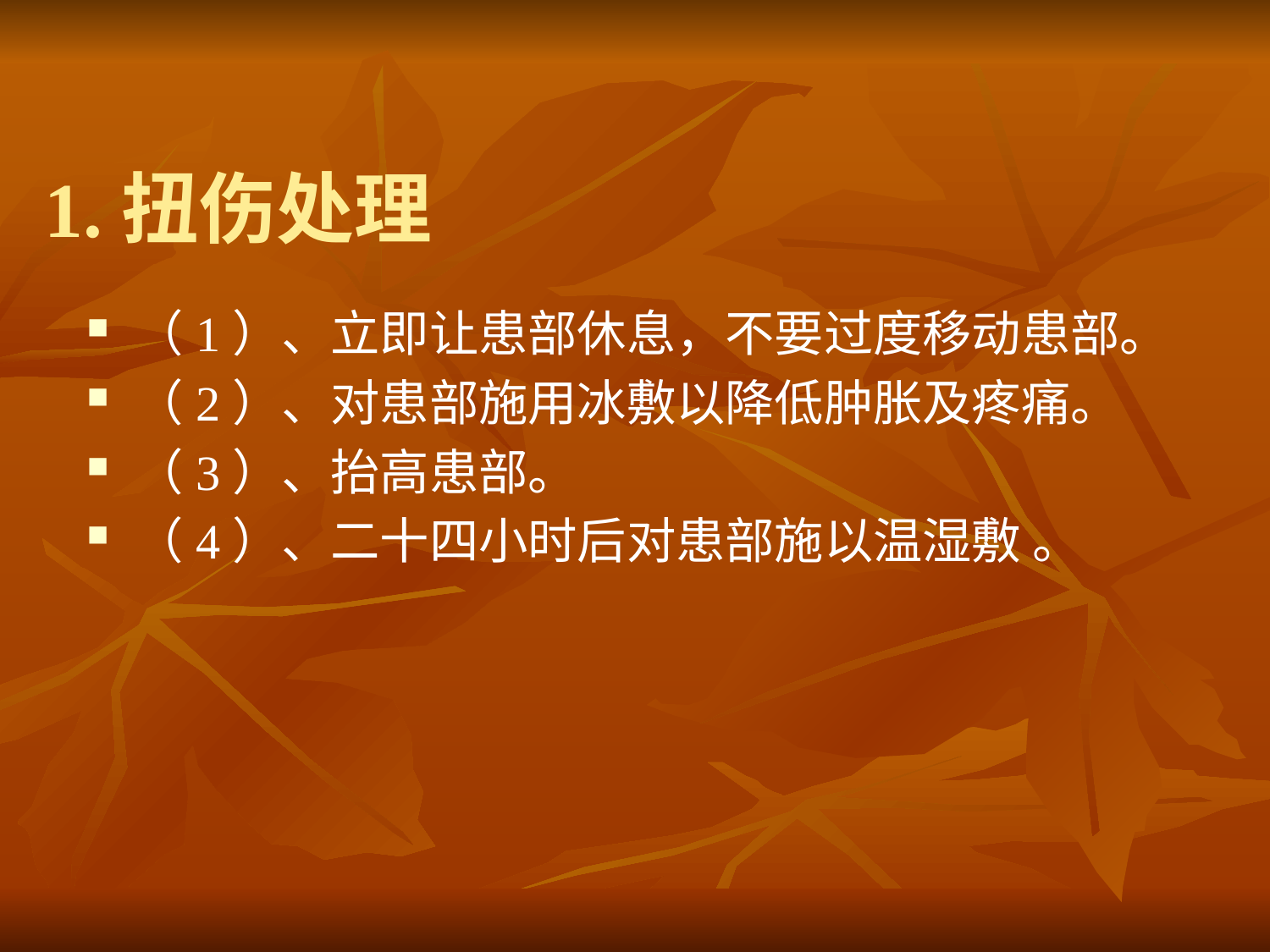

# 1.扭伤处理
（1）、立即让患部休息，不要过度移动患部。
（2）、对患部施用冰敷以降低肿胀及疼痛。
（3）、抬高患部。
（4）、二十四小时后对患部施以温湿敷 。